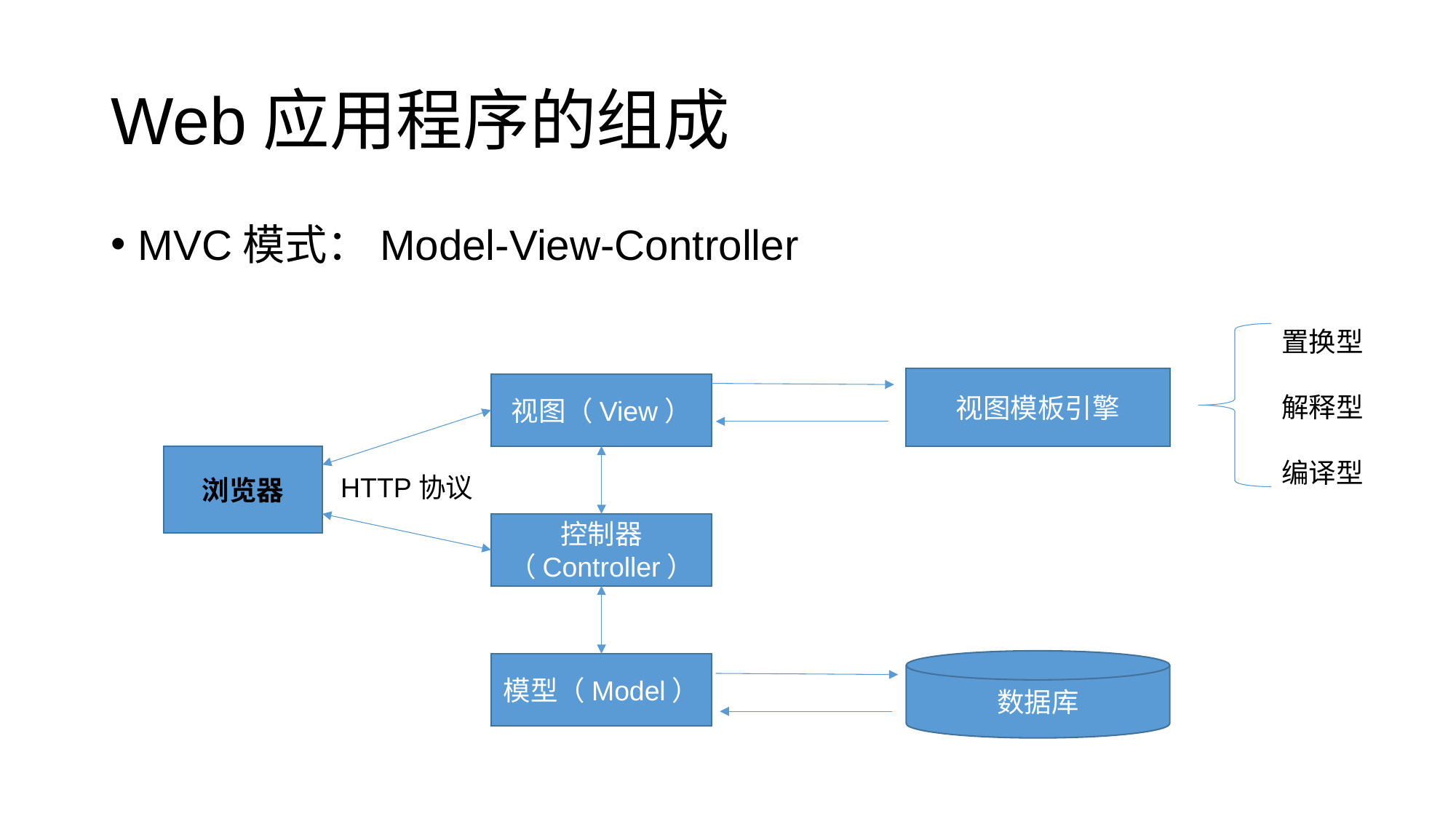

# Web应用程序的组成
MVC模式：Model-View-Controller
置换型

解释型

编译型

视图模板引擎
视图（View）
浏览器
HTTP协议
控制器（Controller）
数据库
模型（Model）